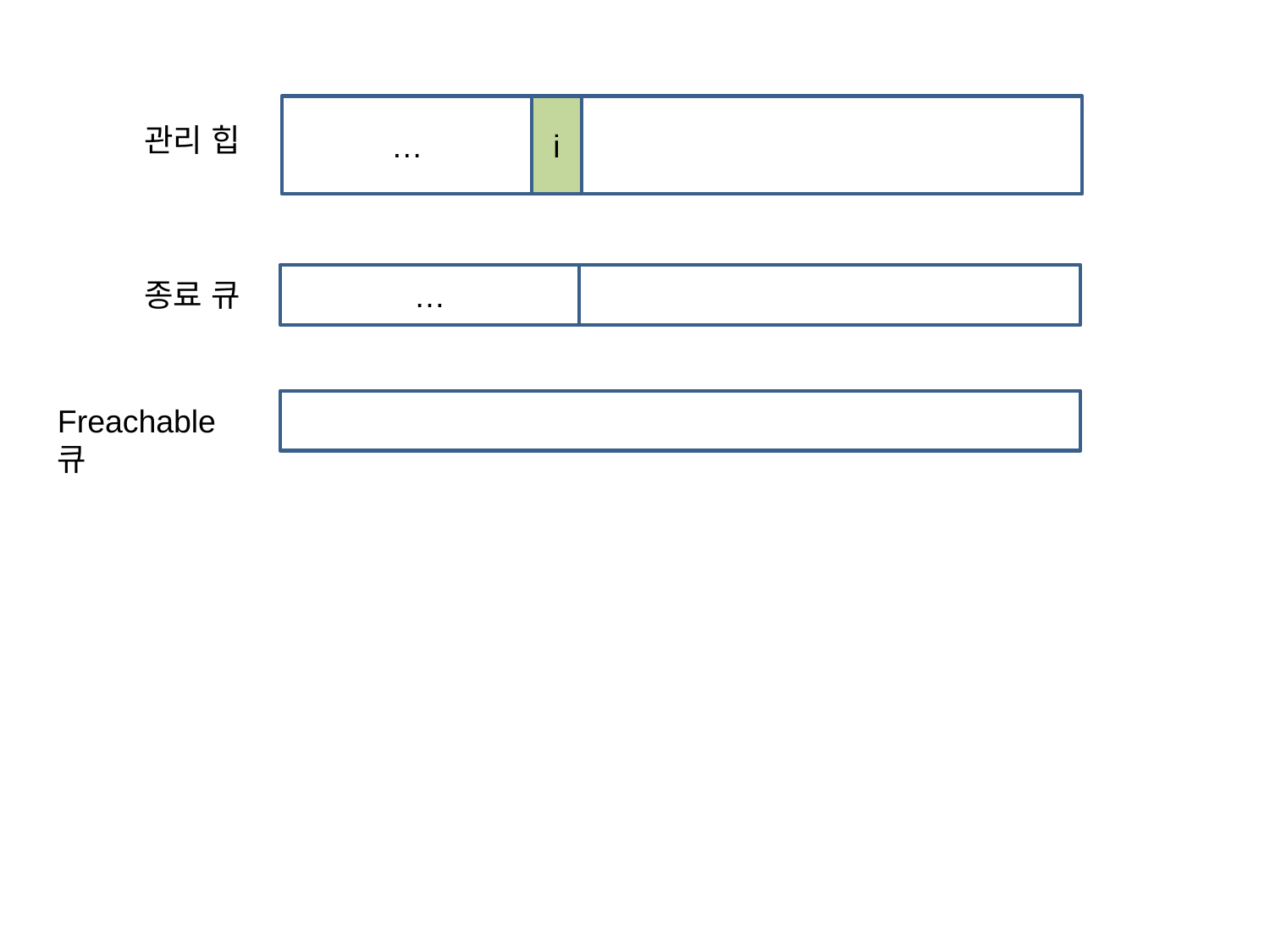

…
i

관리 힙
…

종료 큐

Freachable 큐